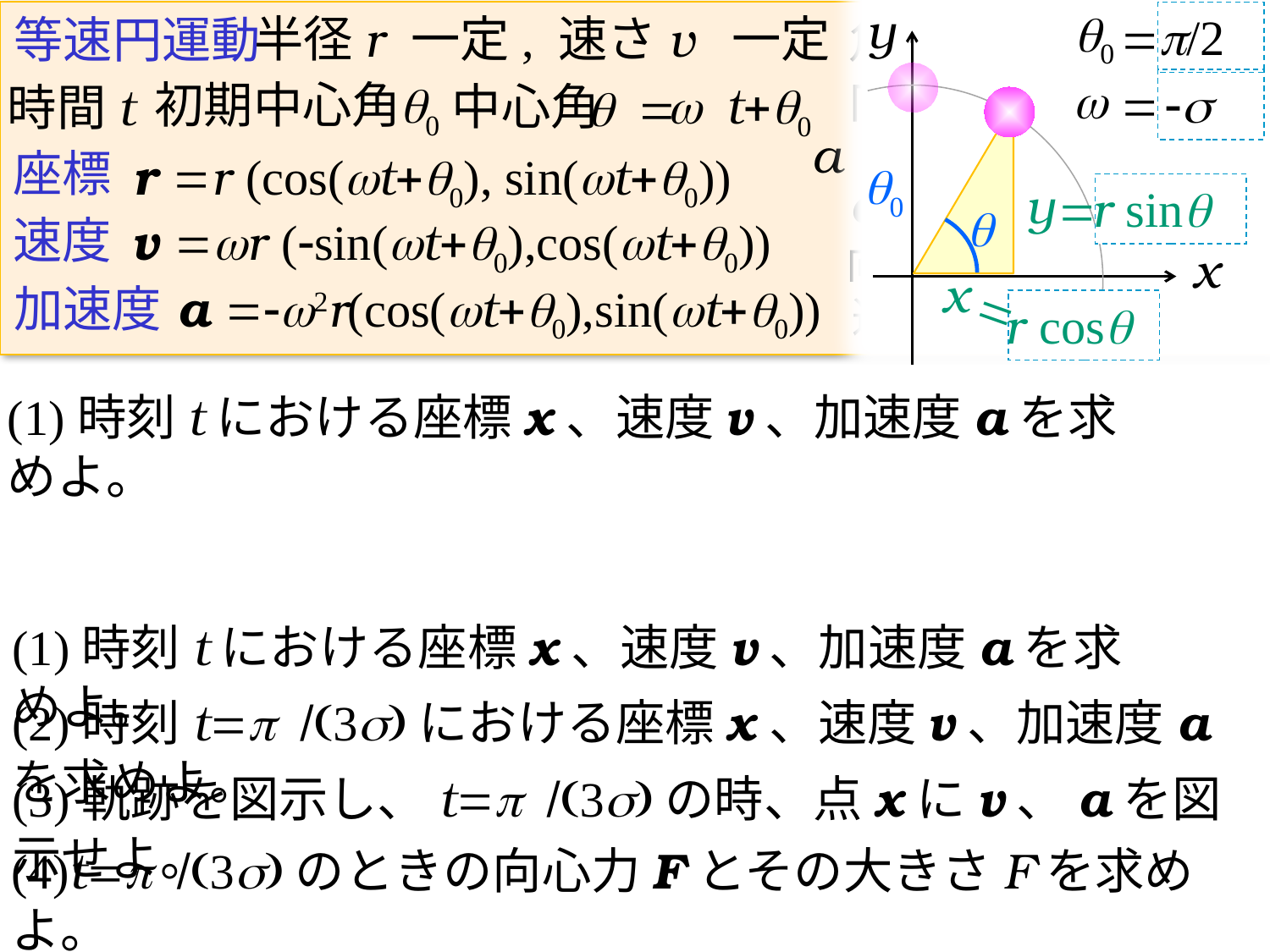

π/2

y
x
θ0
=
ω =v /r 一定

半径r 一定, 速さv 一定
等速円運動
角速度
向心加速度
a=−rω2
初期中心角
θ0
ω t+θ0
中心角
時間t
θ =
a = rω2 = vω = v2/r
a // r
a⊥v⊥r
座標
r =r (cos(ωt+θ0), sin(ωt+θ0))
速度
v =ωr (−sin(ωt+θ0),cos(ωt+θ0))
質量m
向心力F
a =−ω2r(cos(ωt+θ0),sin(ωt+θ0))
加速度
F=ma
運動方程式

ω
−σ
=

θ0
y
r sinθ
=

θ

x
=
r cosθ

(1)時刻tにおける座標x、速度v、加速度aを求めよ。
(1)時刻tにおける座標x、速度v、加速度aを求めよ。
(2)時刻t=π /(3σ)における座標x、速度v、加速度aを求めよ。
(3)軌跡を図示し、t=π /(3σ)の時、点xにv、aを図示せよ。

(4)t=π /(3σ)のときの向心力Fとその大きさFを求めよ。